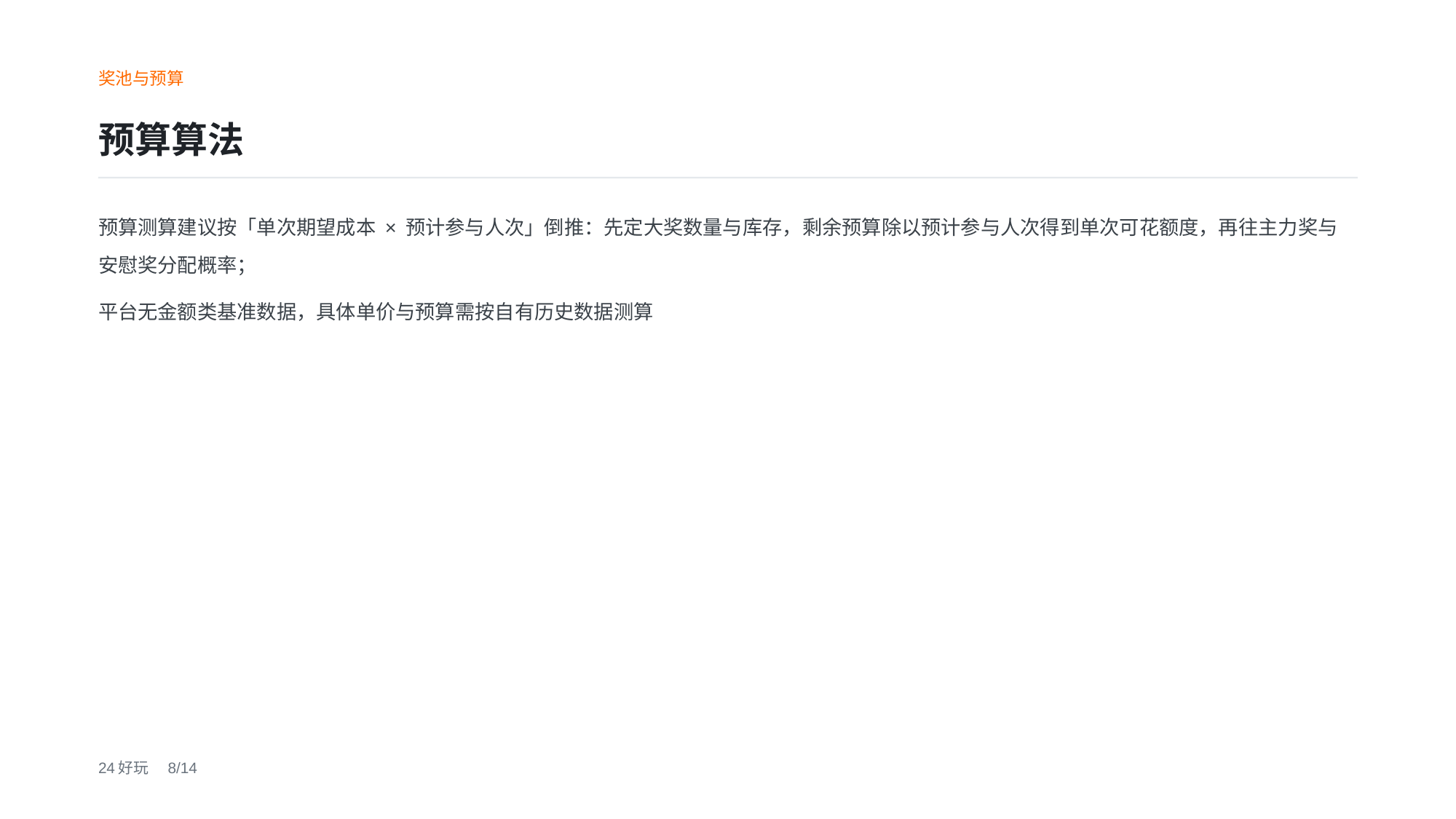

奖池与预算
预算算法

预算测算建议按「单次期望成本 × 预计参与人次」倒推：先定大奖数量与库存，剩余预算除以预计参与人次得到单次可花额度，再往主力奖与安慰奖分配概率；
平台无金额类基准数据，具体单价与预算需按自有历史数据测算
24好玩　8/14